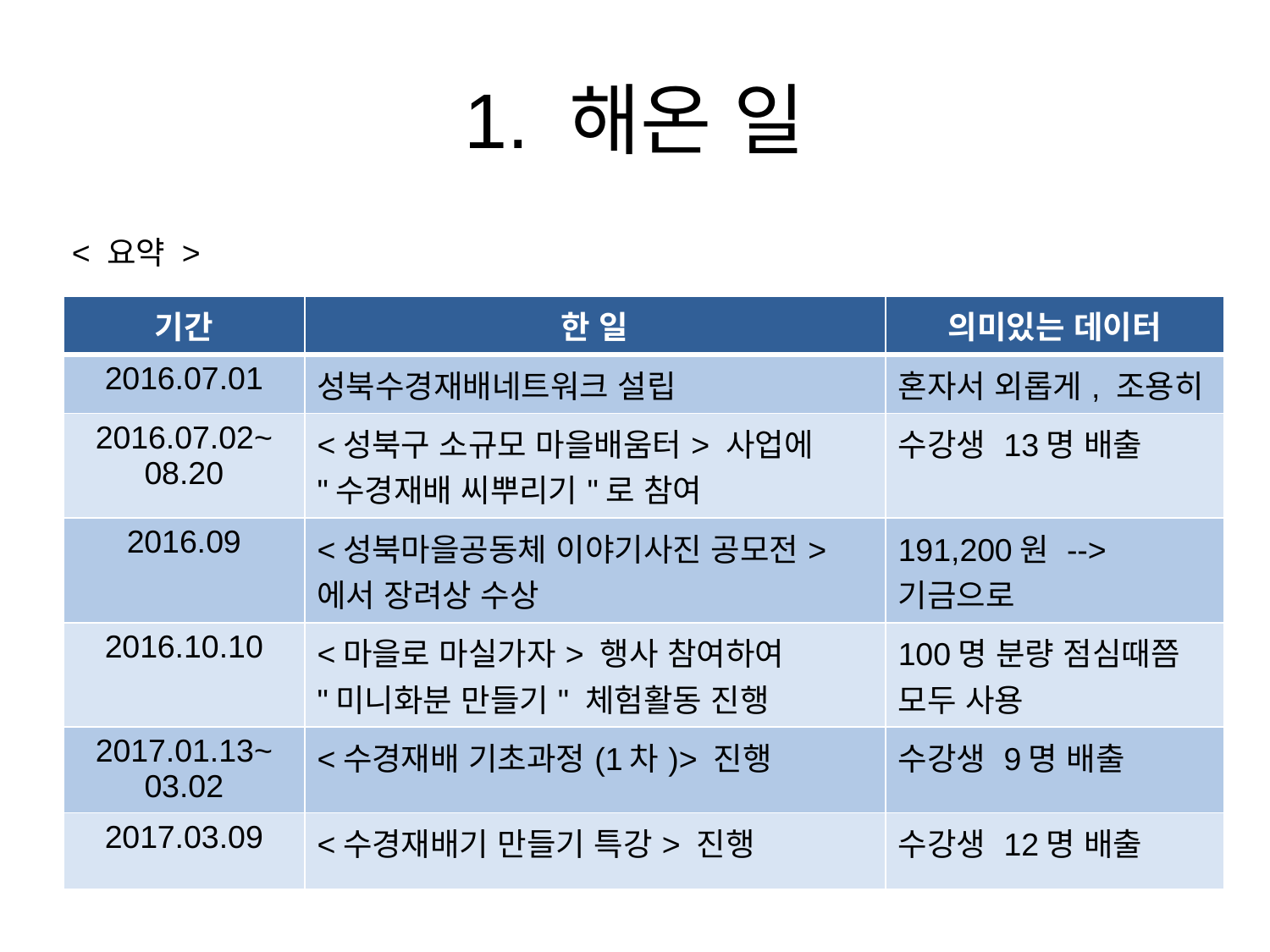

# 1. 해온 일
< 요약 >
| 기간 | 한 일 | 의미있는 데이터 |
| --- | --- | --- |
| 2016.07.01 | 성북수경재배네트워크 설립 | 혼자서 외롭게, 조용히 |
| 2016.07.02~ 08.20 | <성북구 소규모 마을배움터> 사업에 "수경재배 씨뿌리기"로 참여 | 수강생 13명 배출 |
| 2016.09 | <성북마을공동체 이야기사진 공모전>에서 장려상 수상 | 191,200원 --> 기금으로 |
| 2016.10.10 | <마을로 마실가자> 행사 참여하여 "미니화분 만들기" 체험활동 진행 | 100명 분량 점심때쯤 모두 사용 |
| 2017.01.13~ 03.02 | <수경재배 기초과정(1차)> 진행 | 수강생 9명 배출 |
| 2017.03.09 | <수경재배기 만들기 특강> 진행 | 수강생 12명 배출 |